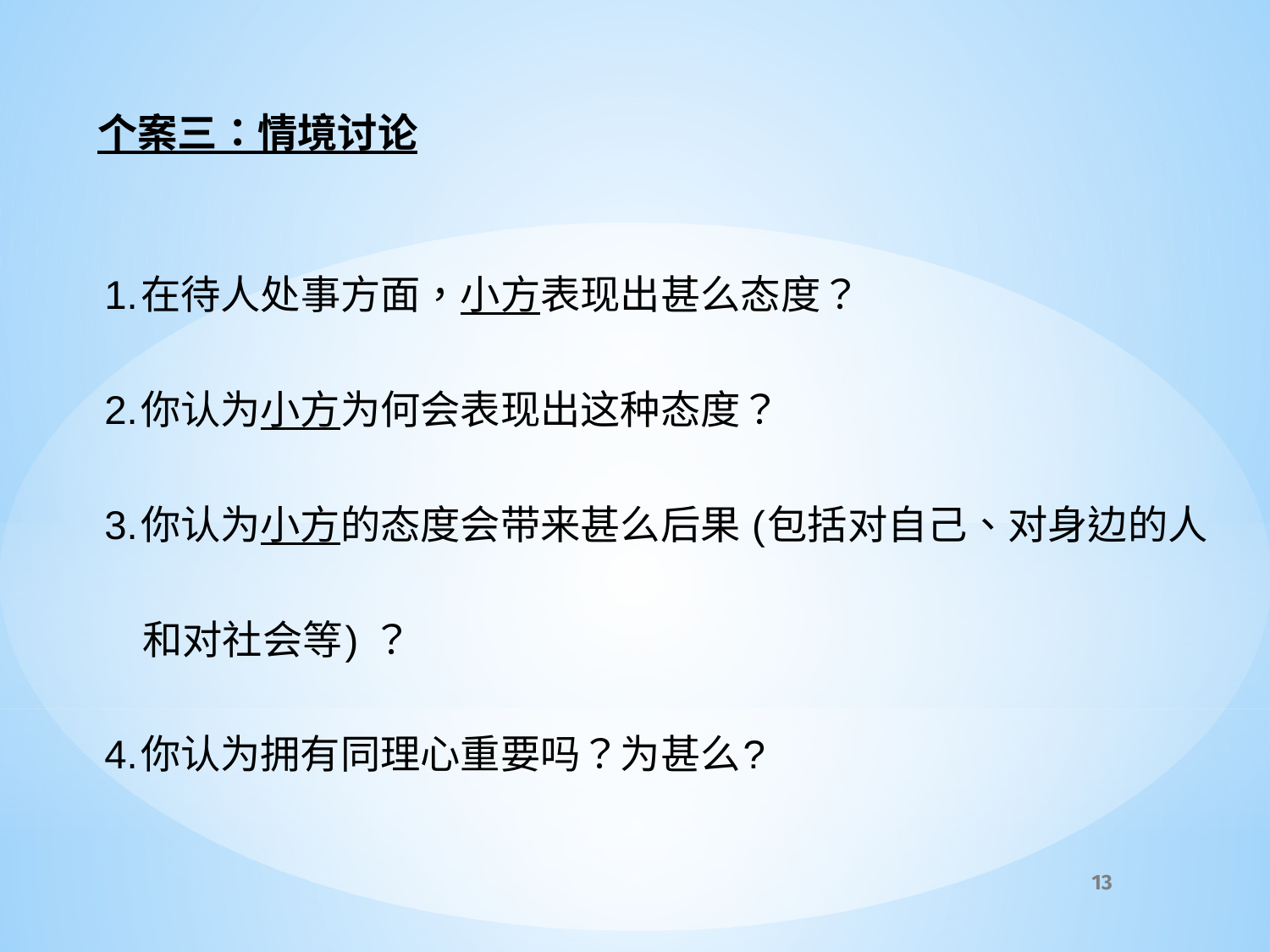

#
个案三：情境讨论

1.在待人处事方面，小方表现出甚么态度？
2.你认为小方为何会表现出这种态度？
3.你认为小方的态度会带来甚么后果 (包括对自己、对身边的人
    和对社会等) ？
4.你认为拥有同理心重要吗？为甚么?

13